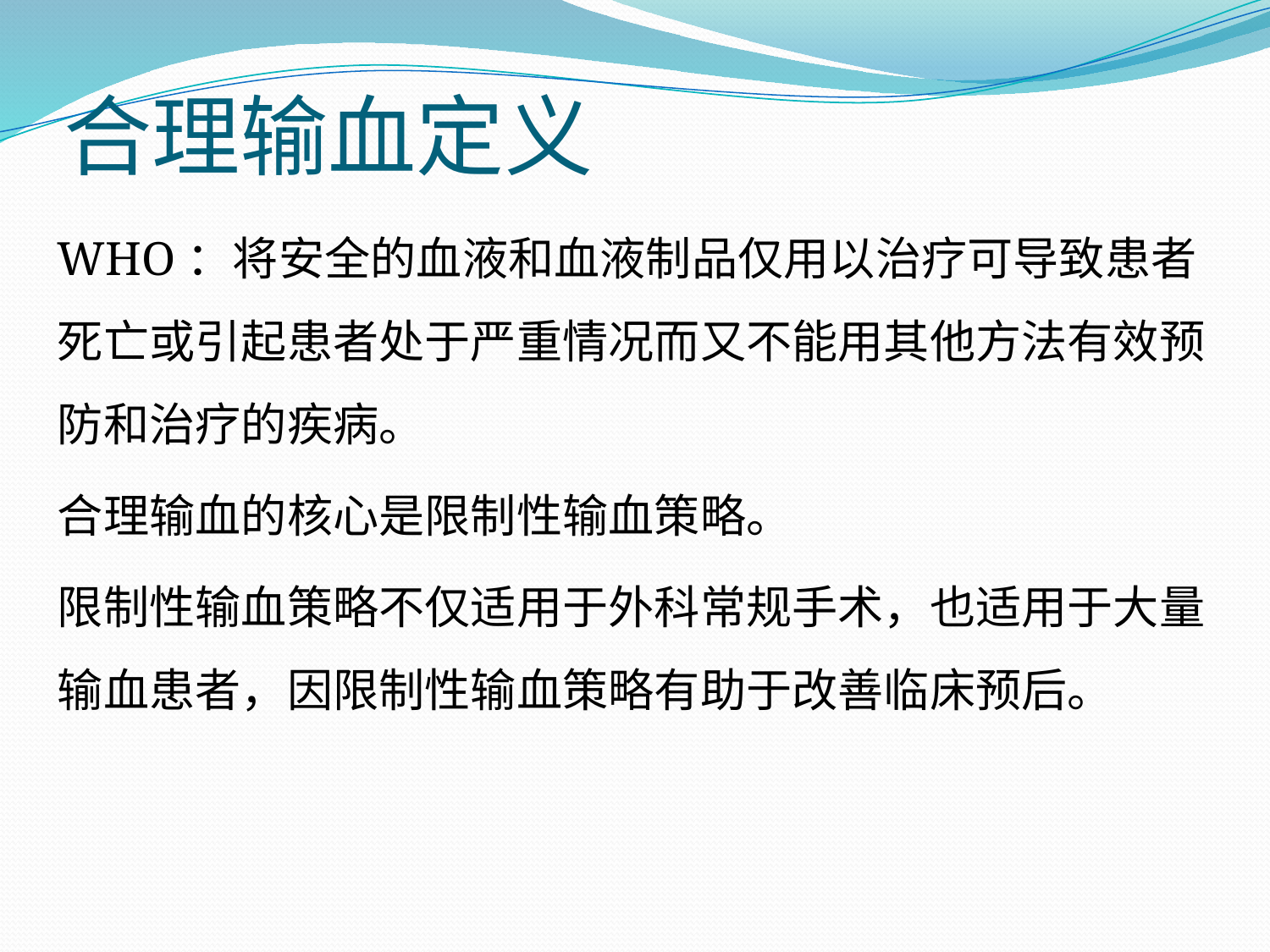

# 合理输血定义
WHO：将安全的血液和血液制品仅用以治疗可导致患者死亡或引起患者处于严重情况而又不能用其他方法有效预防和治疗的疾病。
合理输血的核心是限制性输血策略。
限制性输血策略不仅适用于外科常规手术，也适用于大量输血患者，因限制性输血策略有助于改善临床预后。